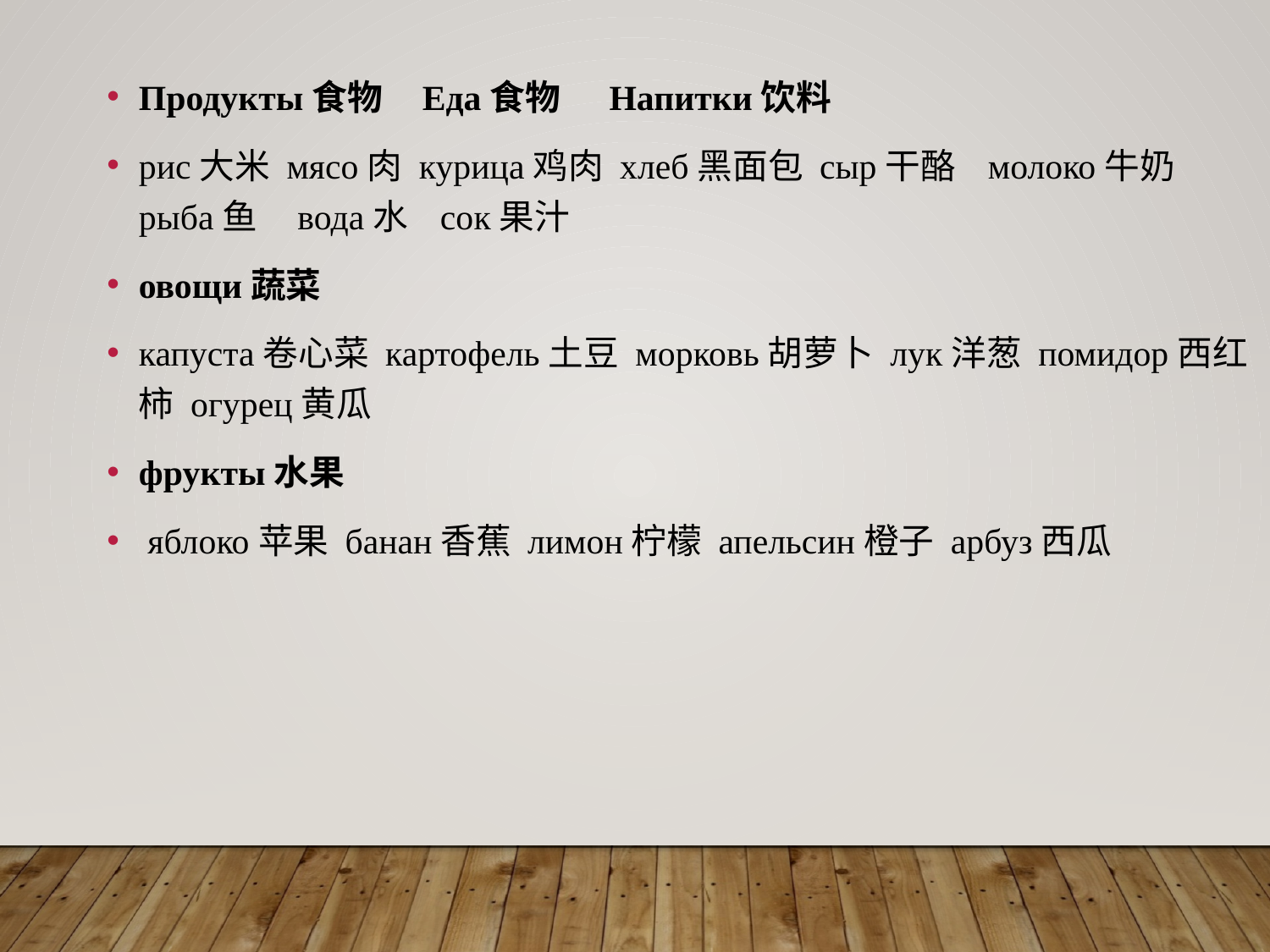

Продукты食物    Еда食物     Напитки饮料
рис大米 мясо肉 курица鸡肉 хлеб黑面包 сыр干酪   молоко牛奶    рыба鱼    вода水   сок果汁
овощи蔬菜
капуста卷心菜 картофель土豆 морковь胡萝卜 лук洋葱 помидор西红柿 огурец黄瓜
фрукты水果
 яблоко苹果 банан香蕉 лимон柠檬 апельсин橙子 арбуз西瓜